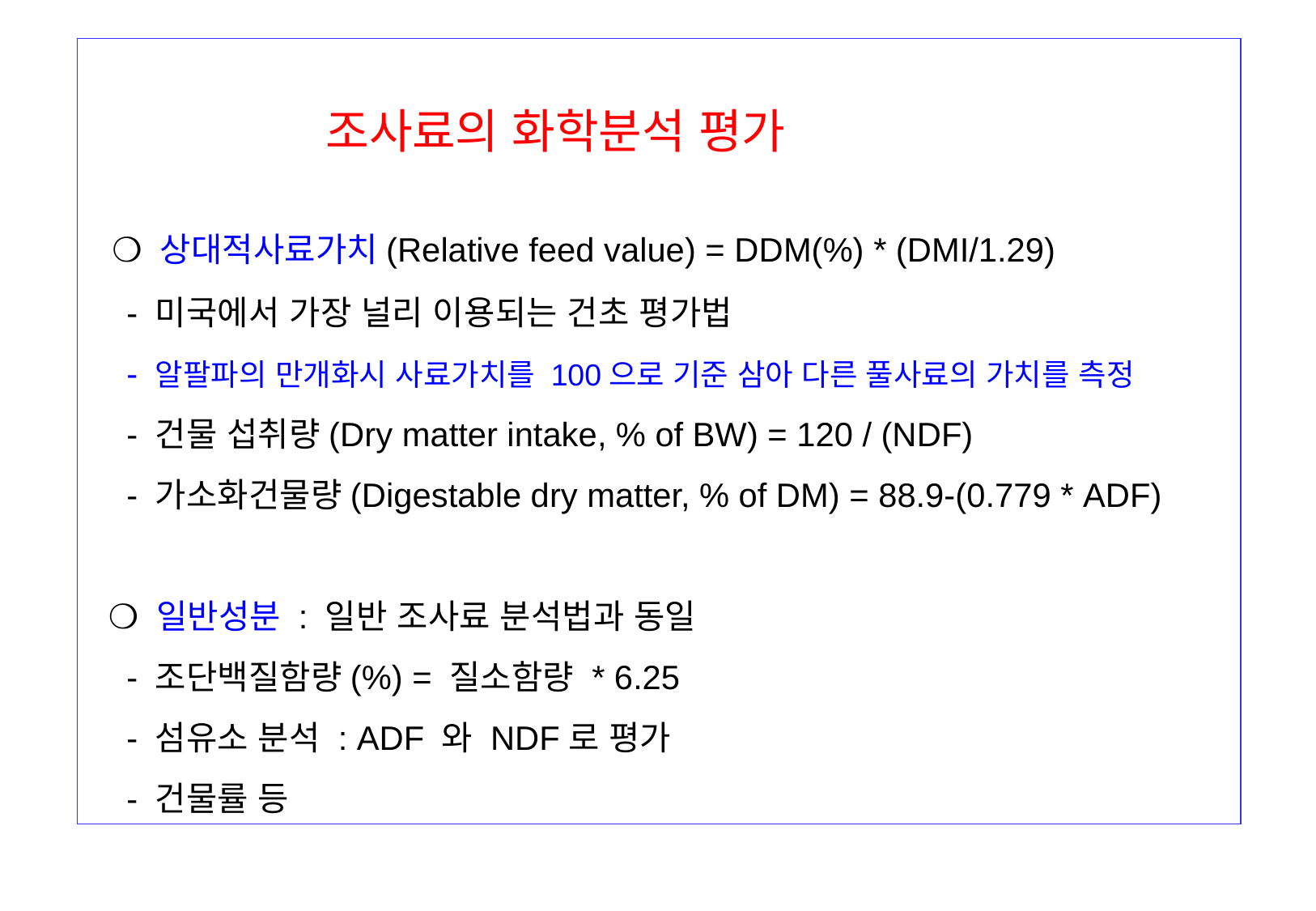

조사료의 화학분석 평가
  ❍ 상대적사료가치(Relative feed value) = DDM(%) * (DMI/1.29)
    - 미국에서 가장 널리 이용되는 건초 평가법
    - 알팔파의 만개화시 사료가치를 100으로 기준 삼아 다른 풀사료의 가치를 측정
    - 건물 섭취량(Dry matter intake, % of BW) = 120 / (NDF)
    - 가소화건물량(Digestable dry matter, % of DM) = 88.9-(0.779 * ADF)

  ❍ 일반성분 : 일반 조사료 분석법과 동일
    - 조단백질함량(%) = 질소함량 * 6.25
    - 섬유소 분석 : ADF 와 NDF로 평가
    - 건물률 등